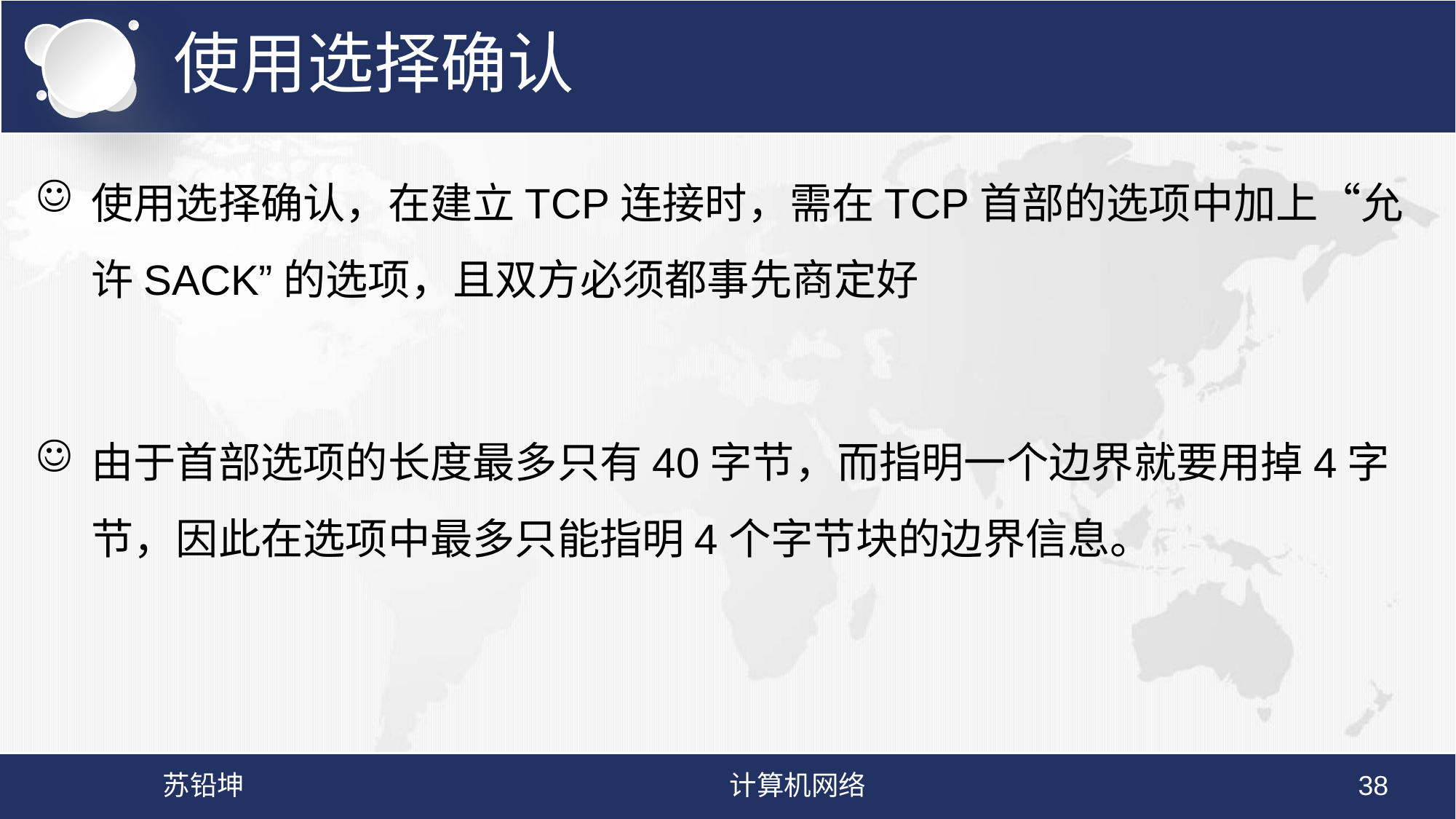

# 使用选择确认

使用选择确认，在建立TCP连接时，需在TCP首部的选项中加上“允许SACK”的选项，且双方必须都事先商定好

由于首部选项的长度最多只有40字节，而指明一个边界就要用掉4字节，因此在选项中最多只能指明4个字节块的边界信息。
苏铅坤
计算机网络
38